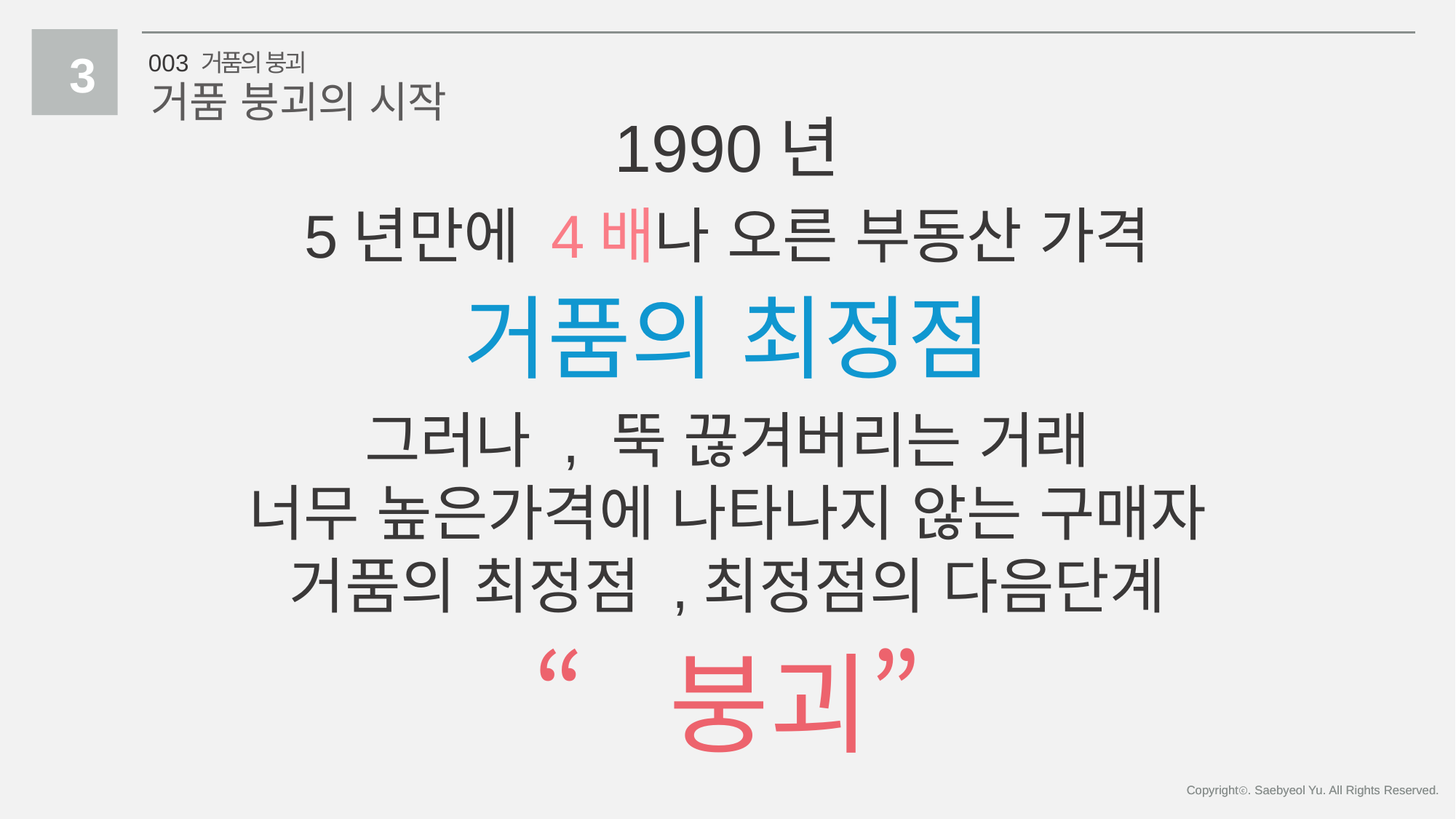

3
003 거품의 붕괴
거품 붕괴의 시작
1990년
5년만에 4배나 오른 부동산 가격
거품의 최정점
그러나 , 뚝 끊겨버리는 거래
너무 높은가격에 나타나지 않는 구매자
거품의 최정점 ,최정점의 다음단계

“붕괴”
Copyrightⓒ. Saebyeol Yu. All Rights Reserved.